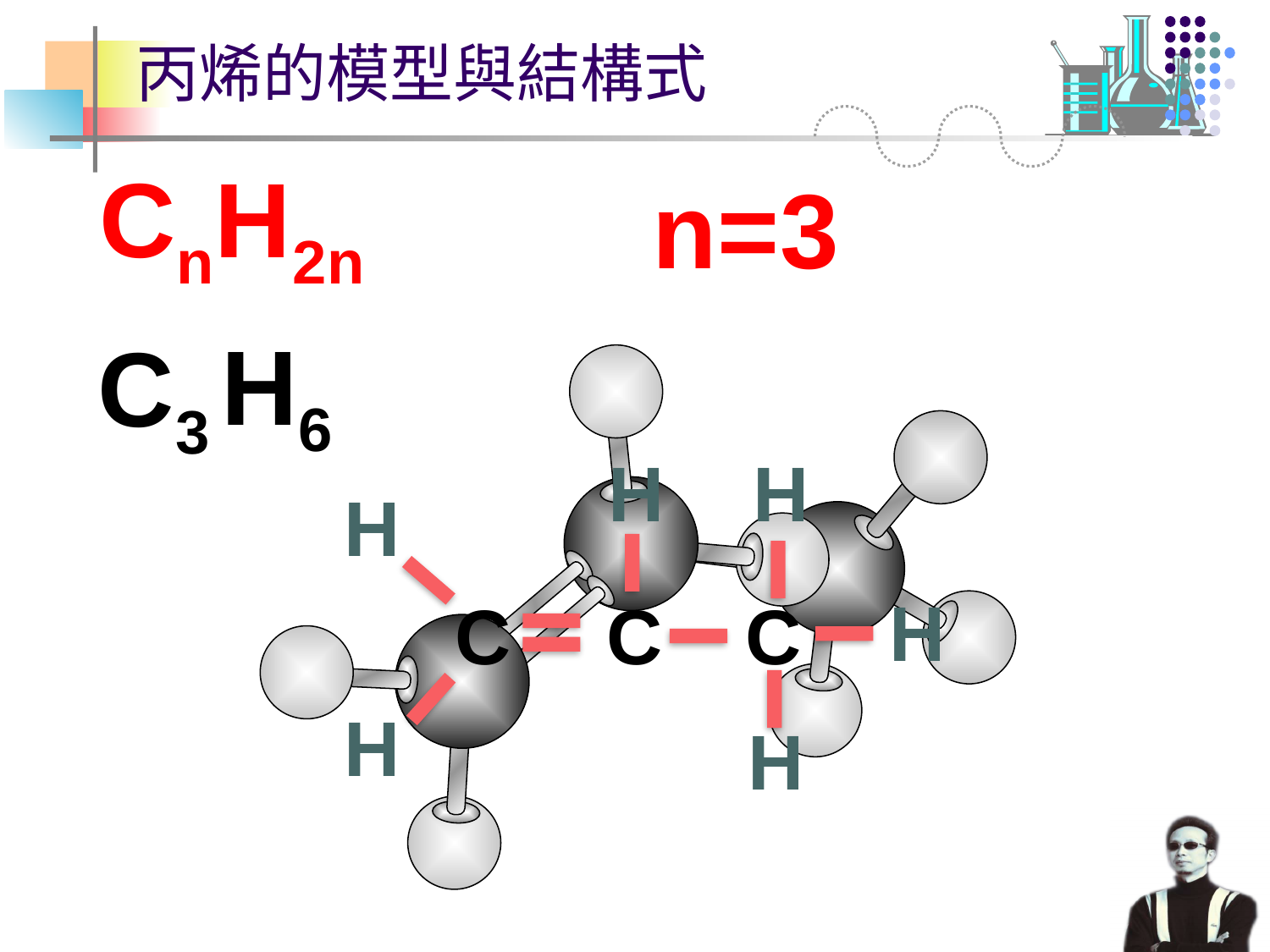

# 丙烯的模型與結構式
CnH2n
n=3
H6
C3

H
H
H

H
C
C
C

H
H